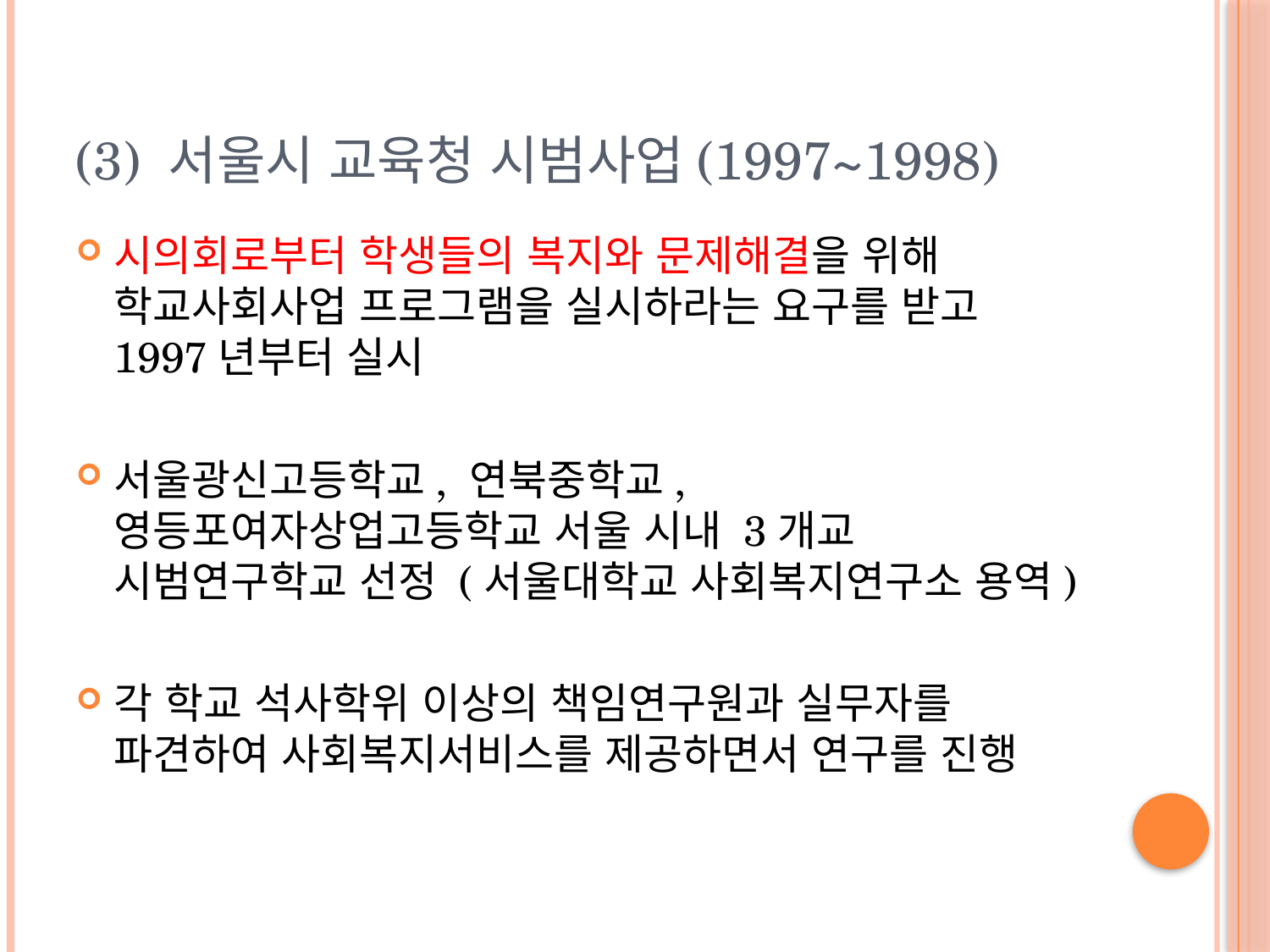

# (3) 서울시 교육청 시범사업(1997~1998)
시의회로부터 학생들의 복지와 문제해결을 위해 학교사회사업 프로그램을 실시하라는 요구를 받고 1997년부터 실시

서울광신고등학교, 연북중학교, 영등포여자상업고등학교 서울 시내 3개교 시범연구학교 선정 (서울대학교 사회복지연구소 용역)

각 학교 석사학위 이상의 책임연구원과 실무자를 파견하여 사회복지서비스를 제공하면서 연구를 진행